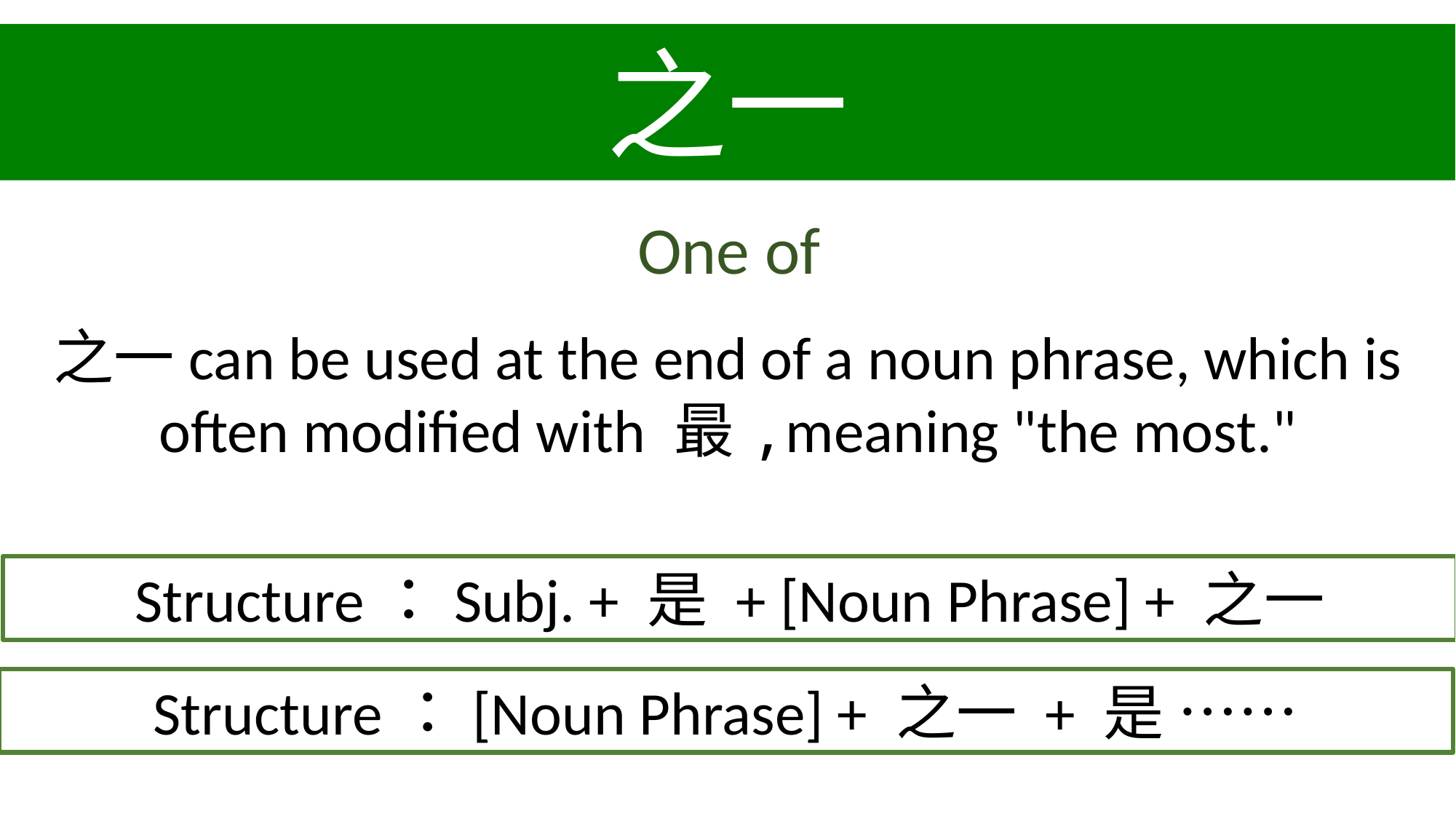

之一
One of
之一can be used at the end of a noun phrase, which is often modified with 最,meaning "the most."
Structure：Subj. + 是 + [Noun Phrase] + 之一
Structure：[Noun Phrase] + 之一 + 是 ⋯⋯